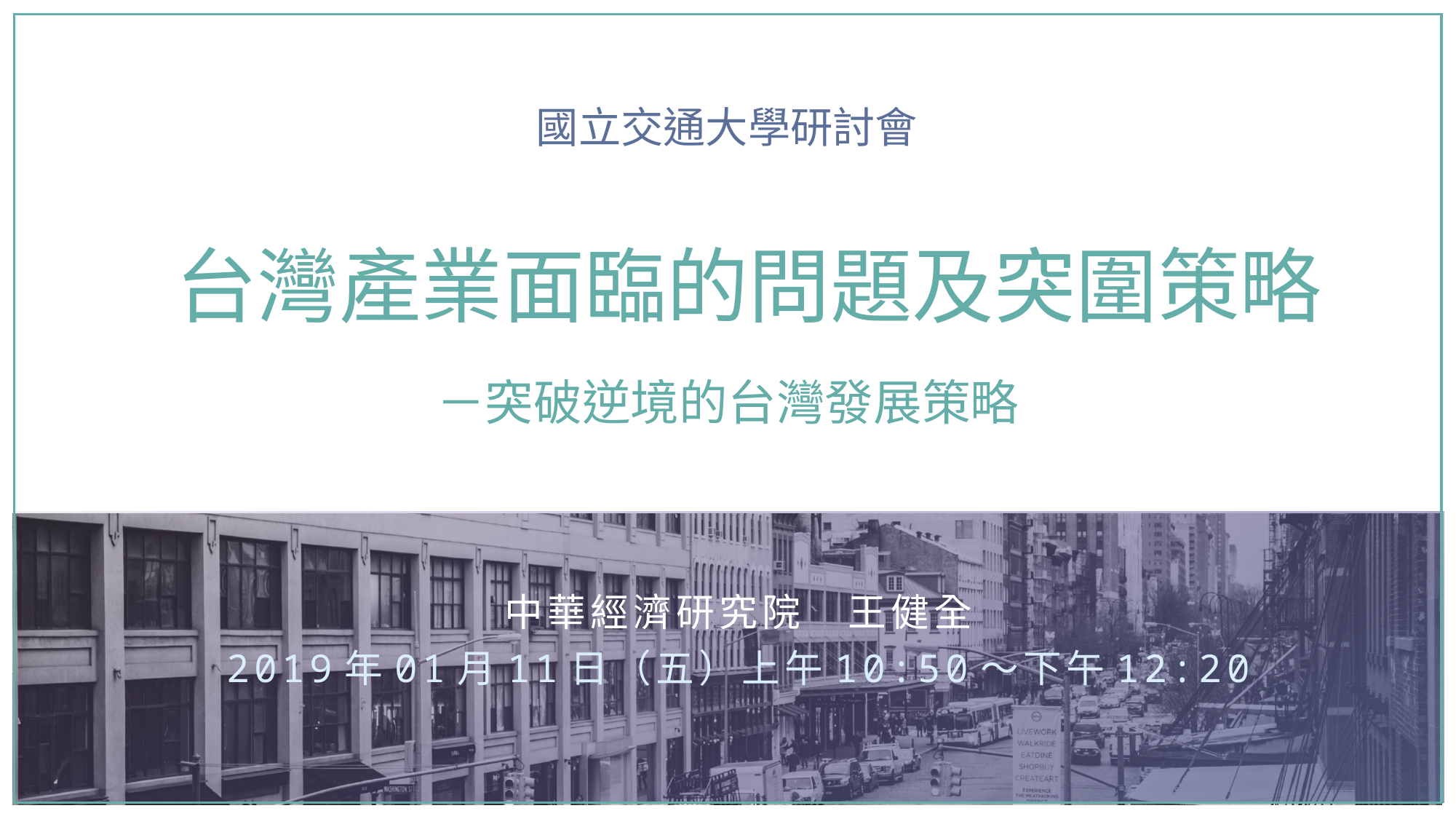

國立交通大學研討會
# 台灣產業面臨的問題及突圍策略
－突破逆境的台灣發展策略
中華經濟研究院　王健全
2019年01月11日（五）上午10:50～下午12:20